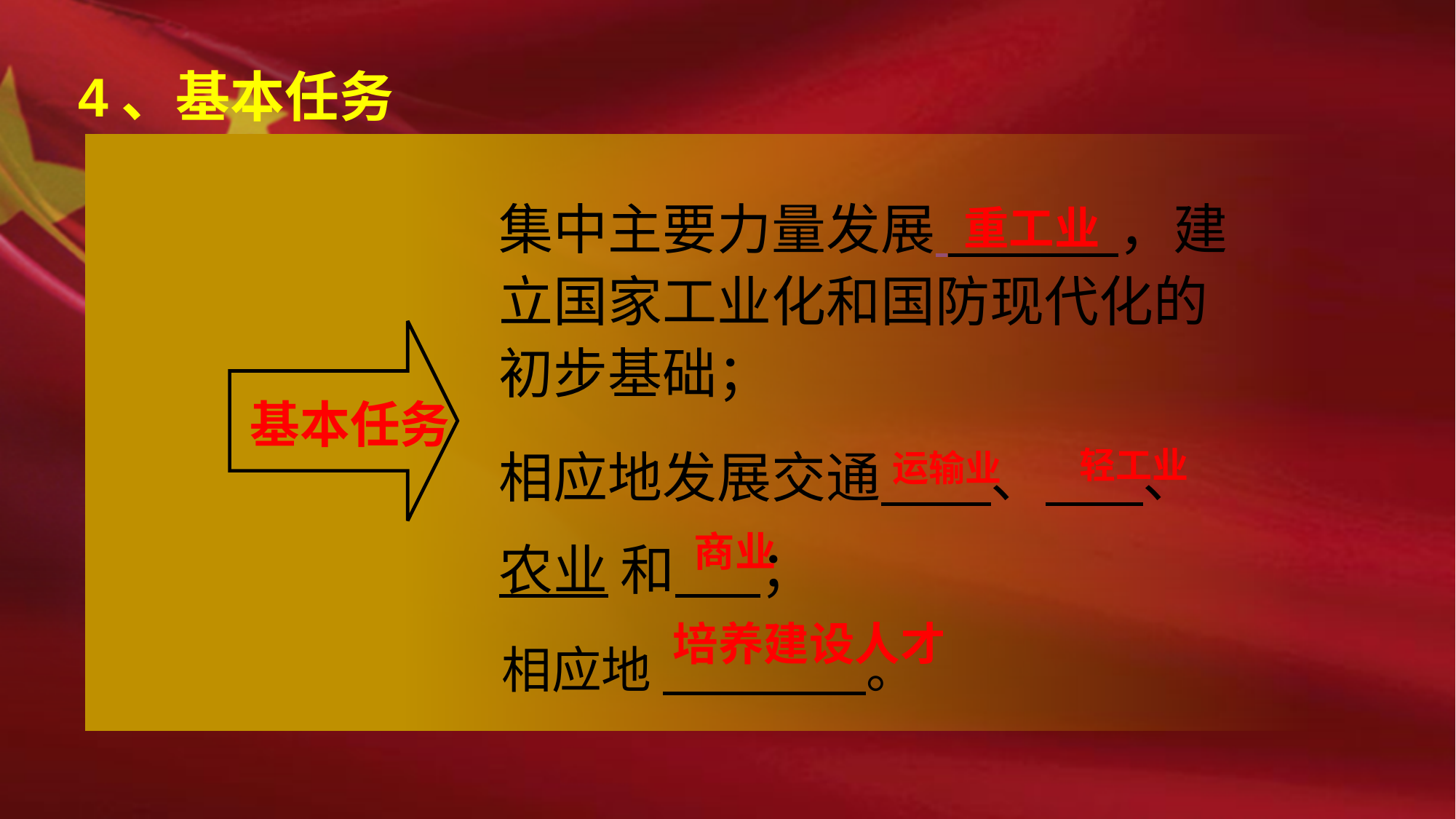

4、基本任务
集中主要力量发展               ，建立国家工业化和国防现代化的初步基础；
重工业

基本任务
相应地发展交通         、        、农业 和       ；

轻工业
运输业
商业

相应地                   。

培养建设人才